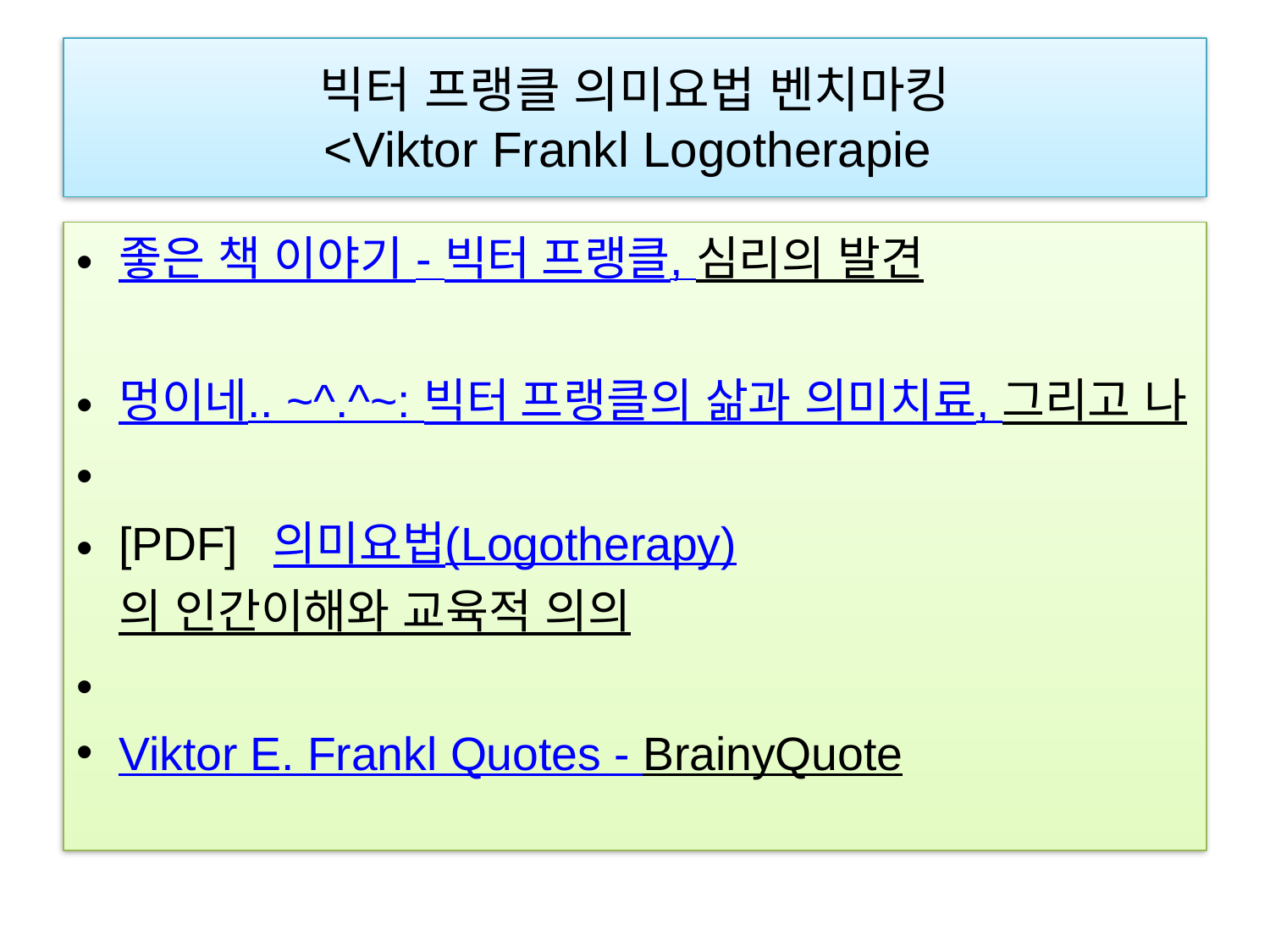

# 빅터 프랭클 의미요법 벤치마킹 <Viktor Frankl Logotherapie
좋은 책 이야기 - 빅터 프랭클, 심리의 발견

멍이네.. ~^.^~: 빅터 프랭클의 삶과 의미치료, 그리고 나

[PDF]  의미요법(Logotherapy)의 인간이해와 교육적 의의

Viktor E. Frankl Quotes - BrainyQuote